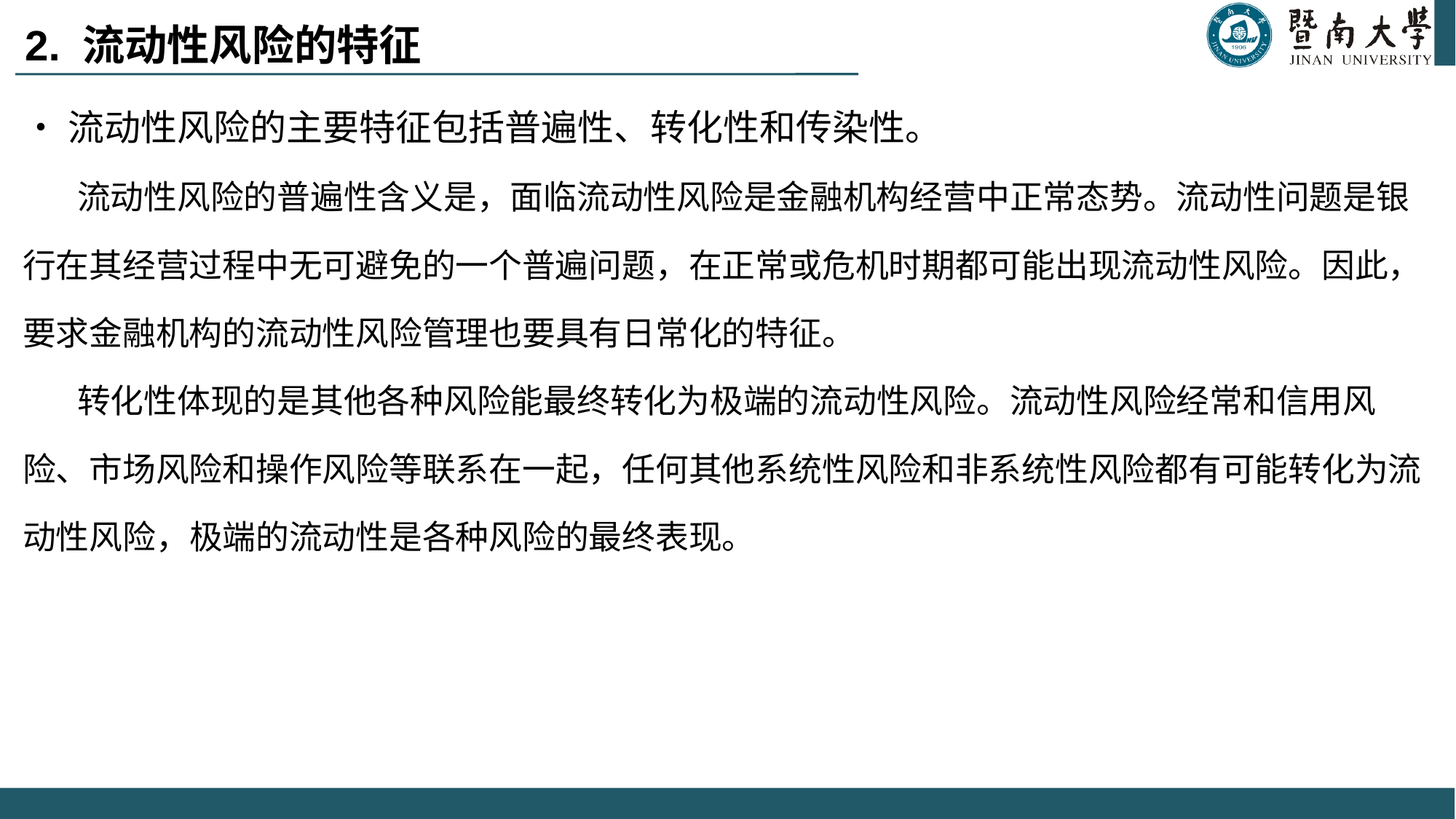

# 2. 流动性风险的特征

•流动性风险的主要特征包括普遍性、转化性和传染性。
流动性风险的普遍性含义是，面临流动性风险是金融机构经营中正常态势。流动性问题是银行在其经营过程中无可避免的一个普遍问题，在正常或危机时期都可能出现流动性风险。因此，要求金融机构的流动性风险管理也要具有日常化的特征。
转化性体现的是其他各种风险能最终转化为极端的流动性风险。流动性风险经常和信用风险、市场风险和操作风险等联系在一起，任何其他系统性风险和非系统性风险都有可能转化为流动性风险，极端的流动性是各种风险的最终表现。